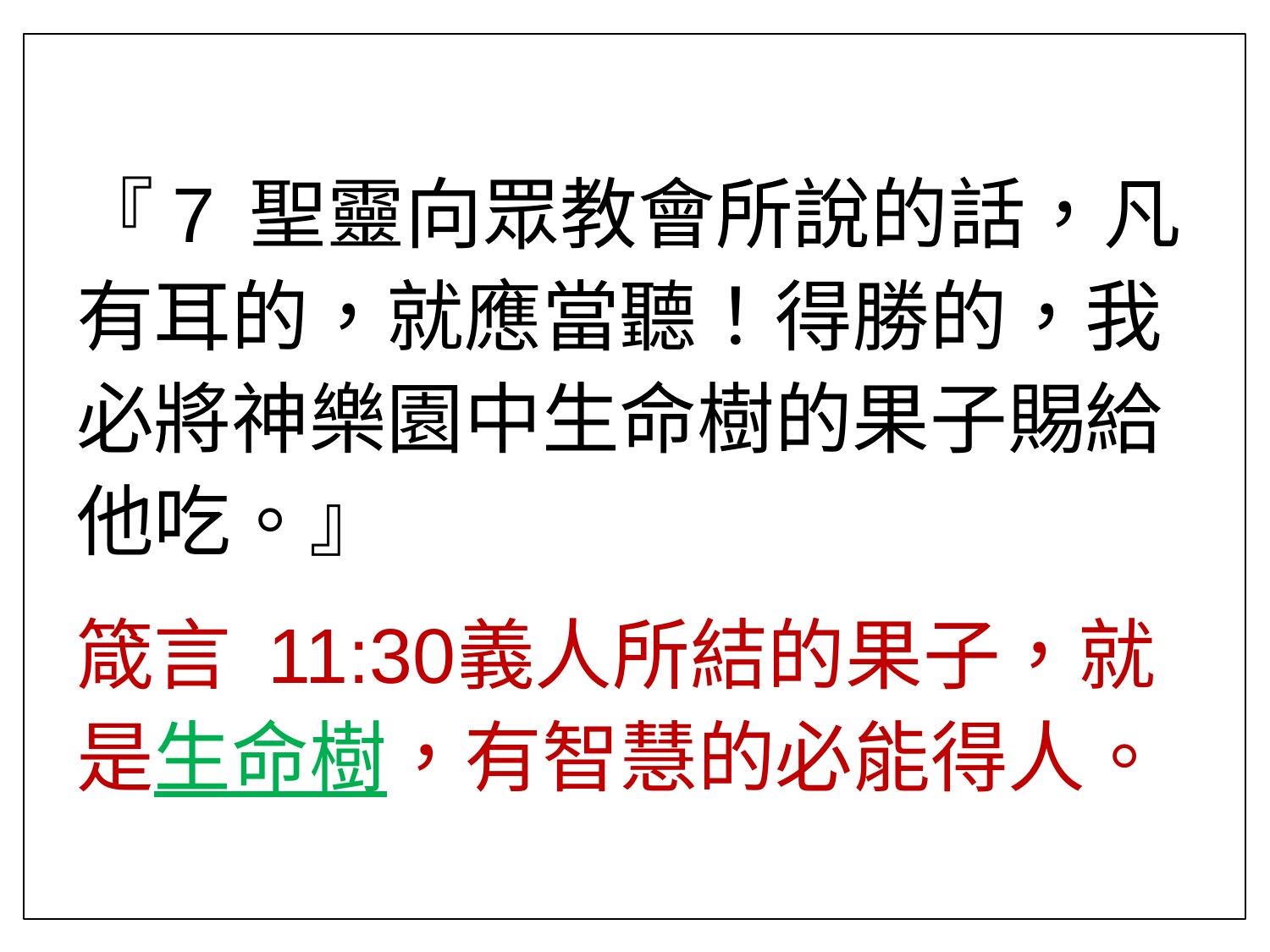

『7 聖靈向眾教會所說的話，凡有耳的，就應當聽！得勝的，我必將神樂園中生命樹的果子賜給他吃。』
箴言 11:30	義人所結的果子，就是生命樹，有智慧的必能得人。